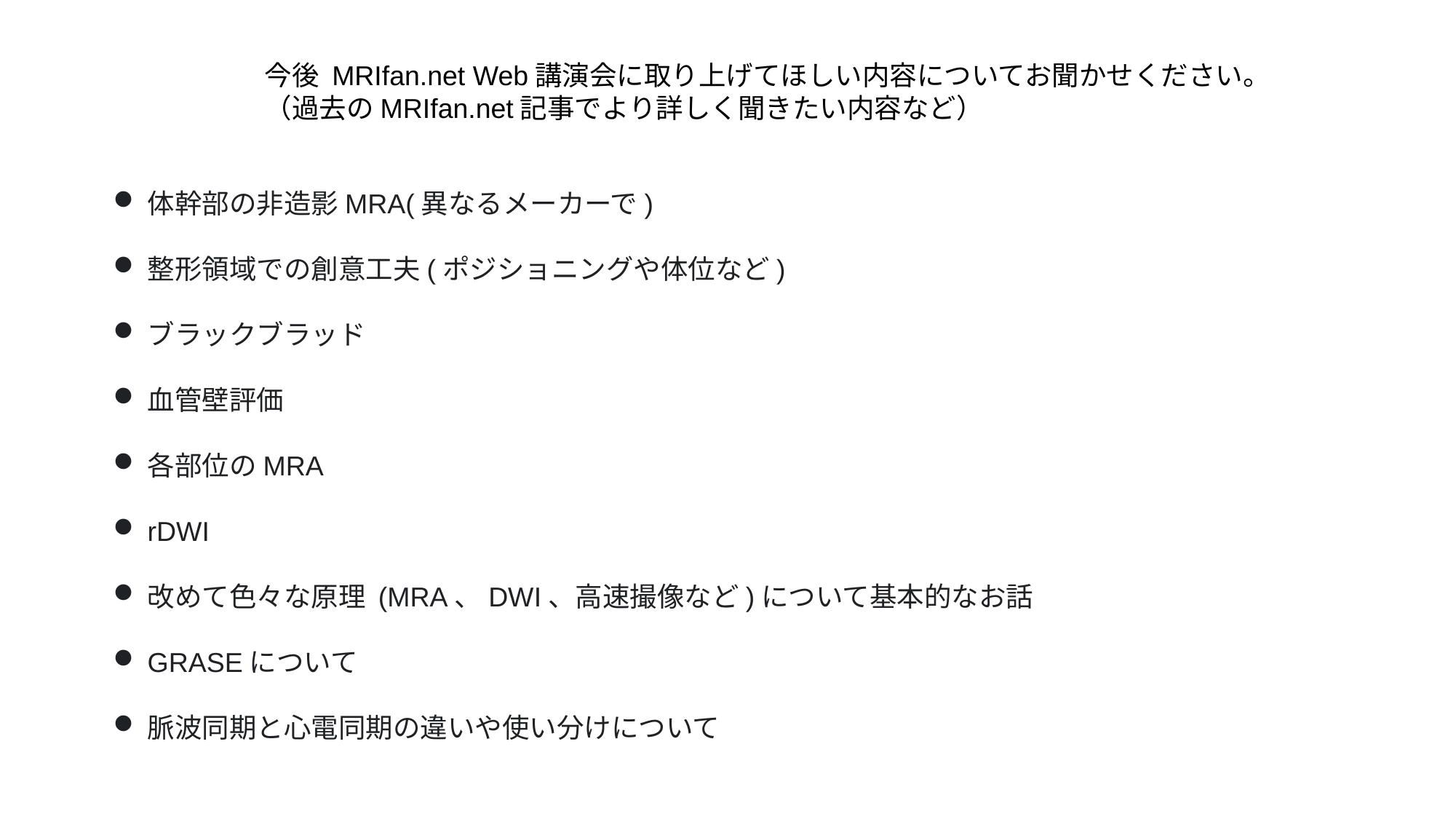

今後 MRIfan.net Web講演会に取り上げてほしい内容についてお聞かせください。
（過去のMRIfan.net記事でより詳しく聞きたい内容など）
体幹部の非造影MRA(異なるメーカーで)

整形領域での創意工夫(ポジショニングや体位など)

ブラックブラッド

血管壁評価

各部位のMRA

rDWI

改めて色々な原理 (MRA、DWI、高速撮像など)について基本的なお話

GRASEについて

脈波同期と心電同期の違いや使い分けについて